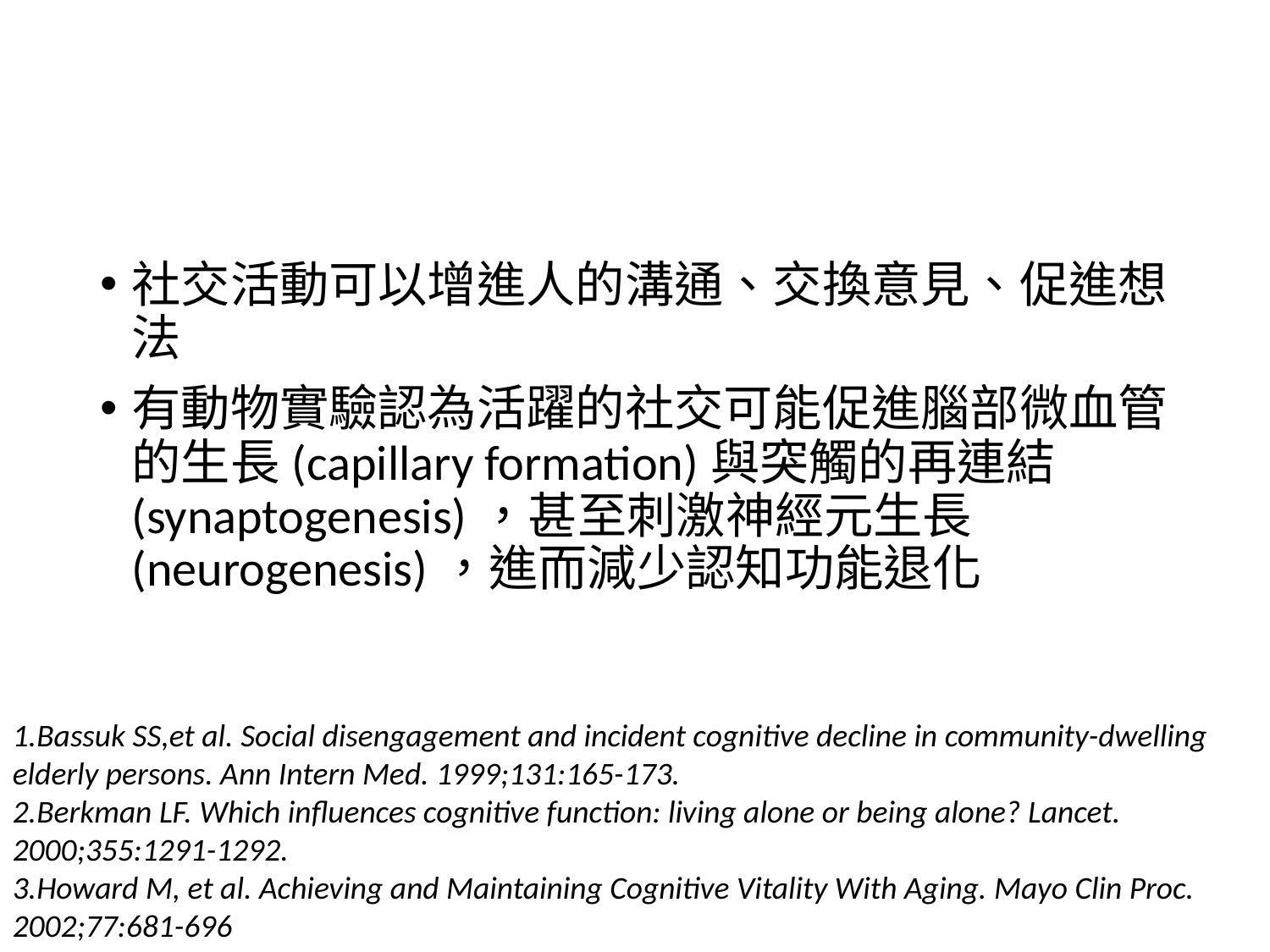

#
社交活動可以增進人的溝通、交換意見、促進想法
有動物實驗認為活躍的社交可能促進腦部微血管的生長(capillary formation)與突觸的再連結(synaptogenesis)，甚至刺激神經元生長(neurogenesis)，進而減少認知功能退化

1.Bassuk SS,et al. Social disengagement and incident cognitive decline in community-dwelling elderly persons. Ann Intern Med. 1999;131:165-173.
2.Berkman LF. Which influences cognitive function: living alone or being alone? Lancet. 2000;355:1291-1292.
3.Howard M, et al. Achieving and Maintaining Cognitive Vitality With Aging. Mayo Clin Proc. 2002;77:681-696